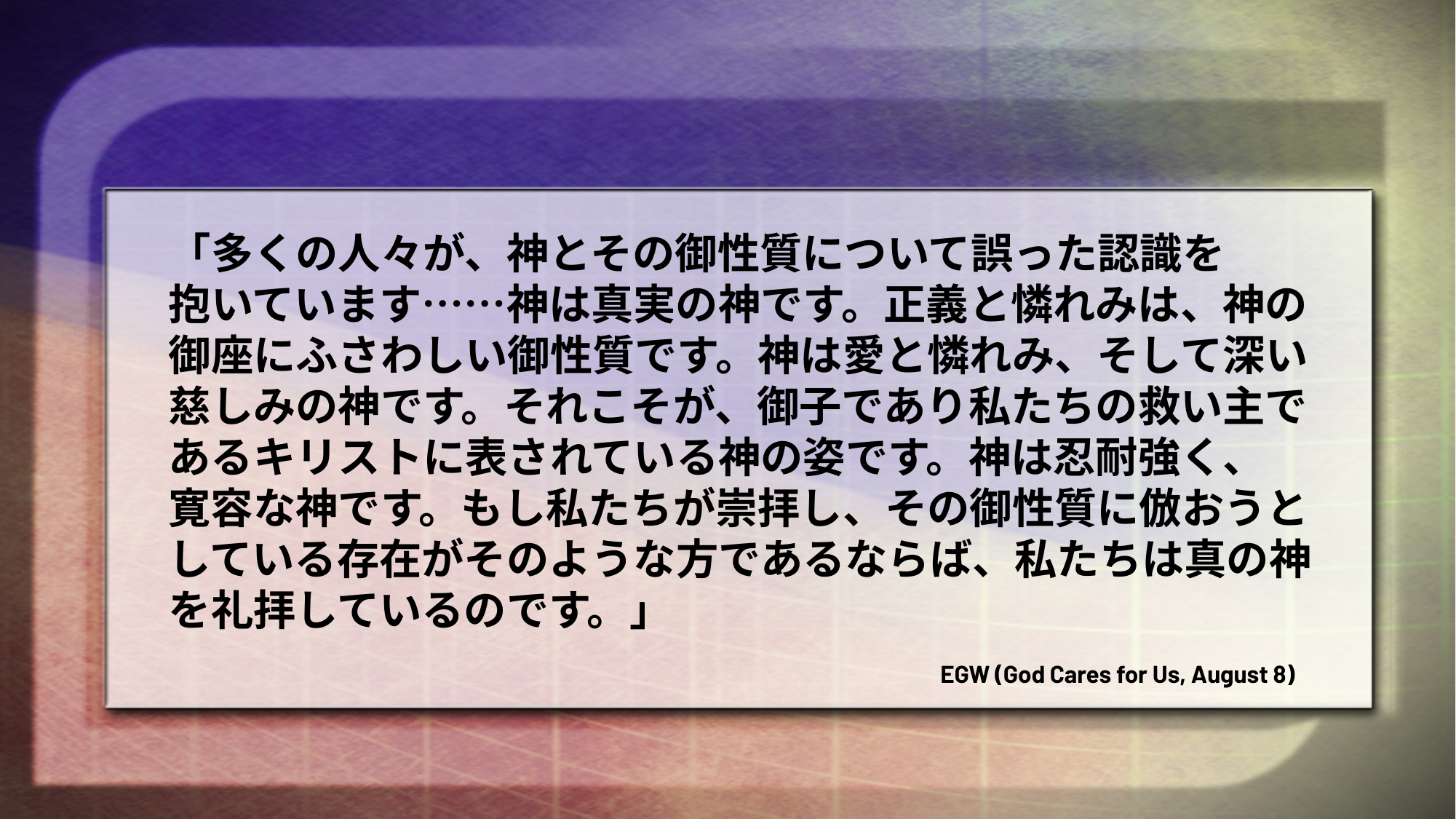

「多くの人々が、神とその御性質について誤った認識を　　抱いています……神は真実の神です。正義と憐れみは、神の御座にふさわしい御性質です。神は愛と憐れみ、そして深い慈しみの神です。それこそが、御子であり私たちの救い主であるキリストに表されている神の姿です。神は忍耐強く、　寛容な神です。もし私たちが崇拝し、その御性質に倣おうとしている存在がそのような方であるならば、私たちは真の神を礼拝しているのです。」
EGW (God Cares for Us, August 8)